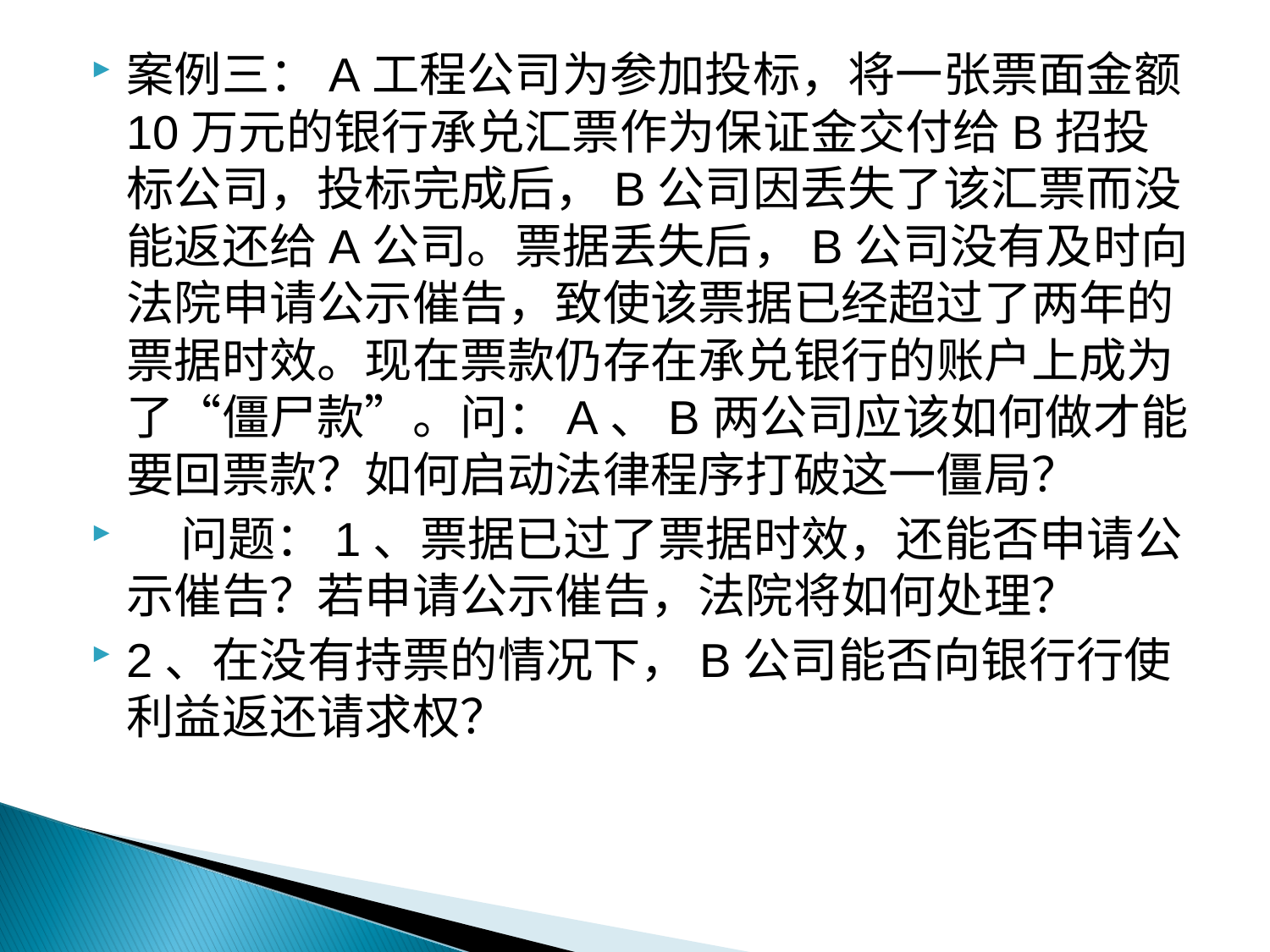

案例三：A工程公司为参加投标，将一张票面金额10万元的银行承兑汇票作为保证金交付给B招投标公司，投标完成后，B公司因丢失了该汇票而没能返还给A公司。票据丢失后，B公司没有及时向法院申请公示催告，致使该票据已经超过了两年的票据时效。现在票款仍存在承兑银行的账户上成为了“僵尸款”。问：A、B两公司应该如何做才能要回票款？如何启动法律程序打破这一僵局？
    问题：1、票据已过了票据时效，还能否申请公示催告？若申请公示催告，法院将如何处理？
2、在没有持票的情况下，B公司能否向银行行使利益返还请求权？
#